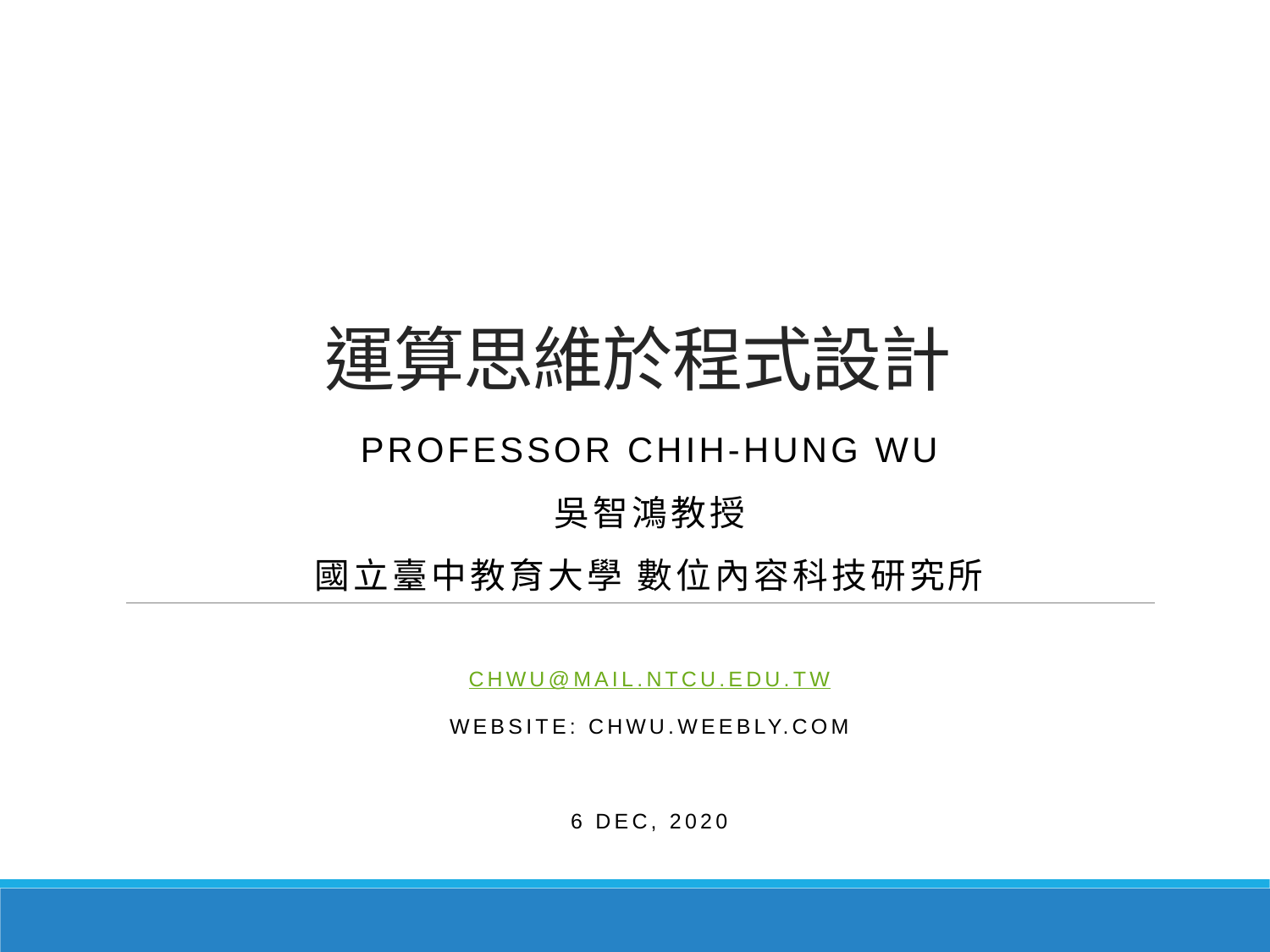

# 運算思維於程式設計
Professor Chih-Hung Wu
吳智鴻教授
國立臺中教育大學 數位內容科技研究所

chwu@mail.ntcu.edu.tw
Website: chwu.weebly.com

6 dec, 2020